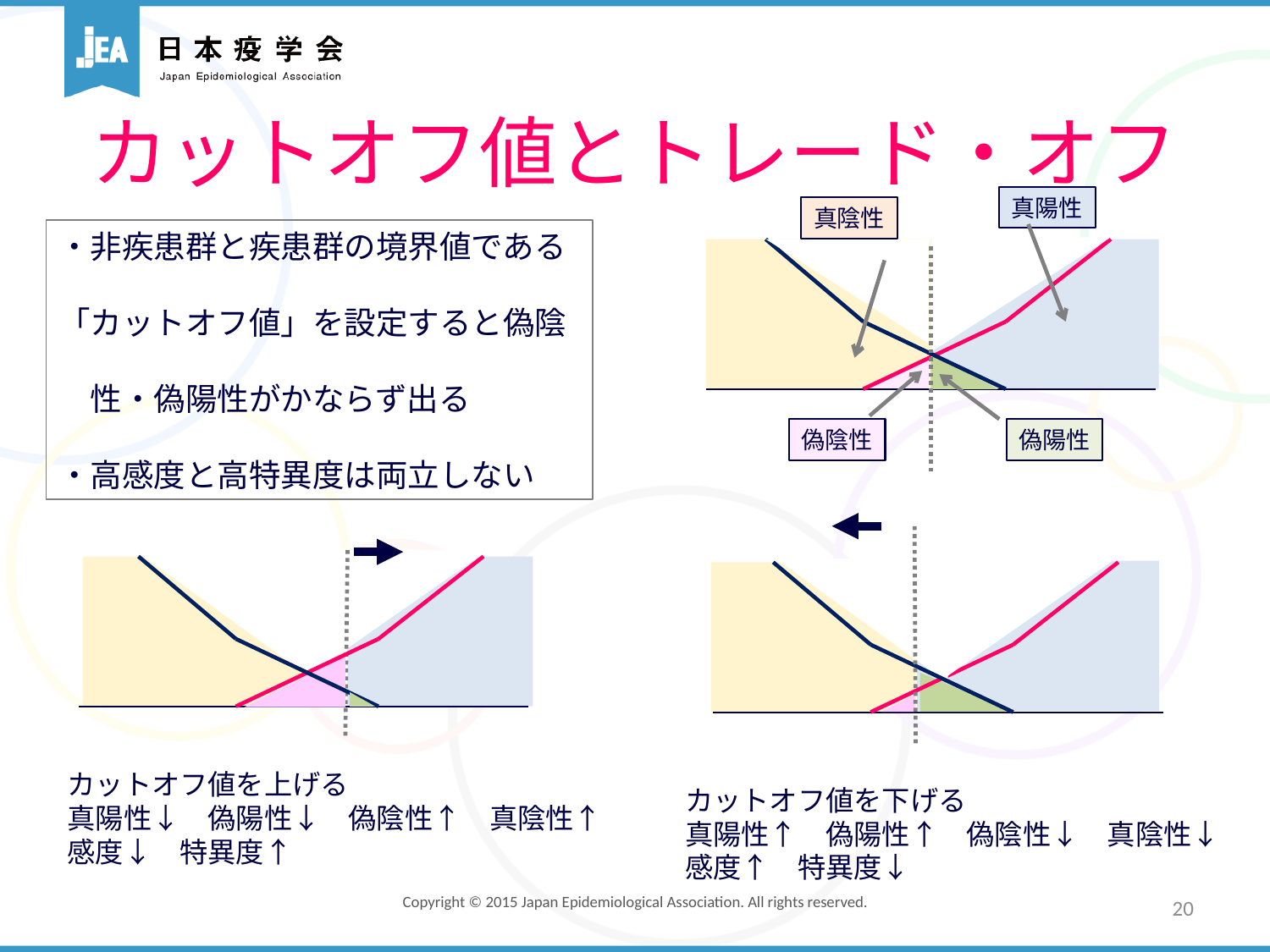

# カットオフ値とトレード・オフ
真陽性
真陰性
・非疾患群と疾患群の境界値である
「カットオフ値」を設定すると偽陰
　性・偽陽性がかならず出る

・高感度と高特異度は両立しない

偽陰性
偽陽性

カットオフ値を上げる
真陽性↓　偽陽性↓　偽陰性↑　真陰性↑
感度↓　特異度↑
カットオフ値を下げる
真陽性↑　偽陽性↑　偽陰性↓　真陰性↓
感度↑　特異度↓
20